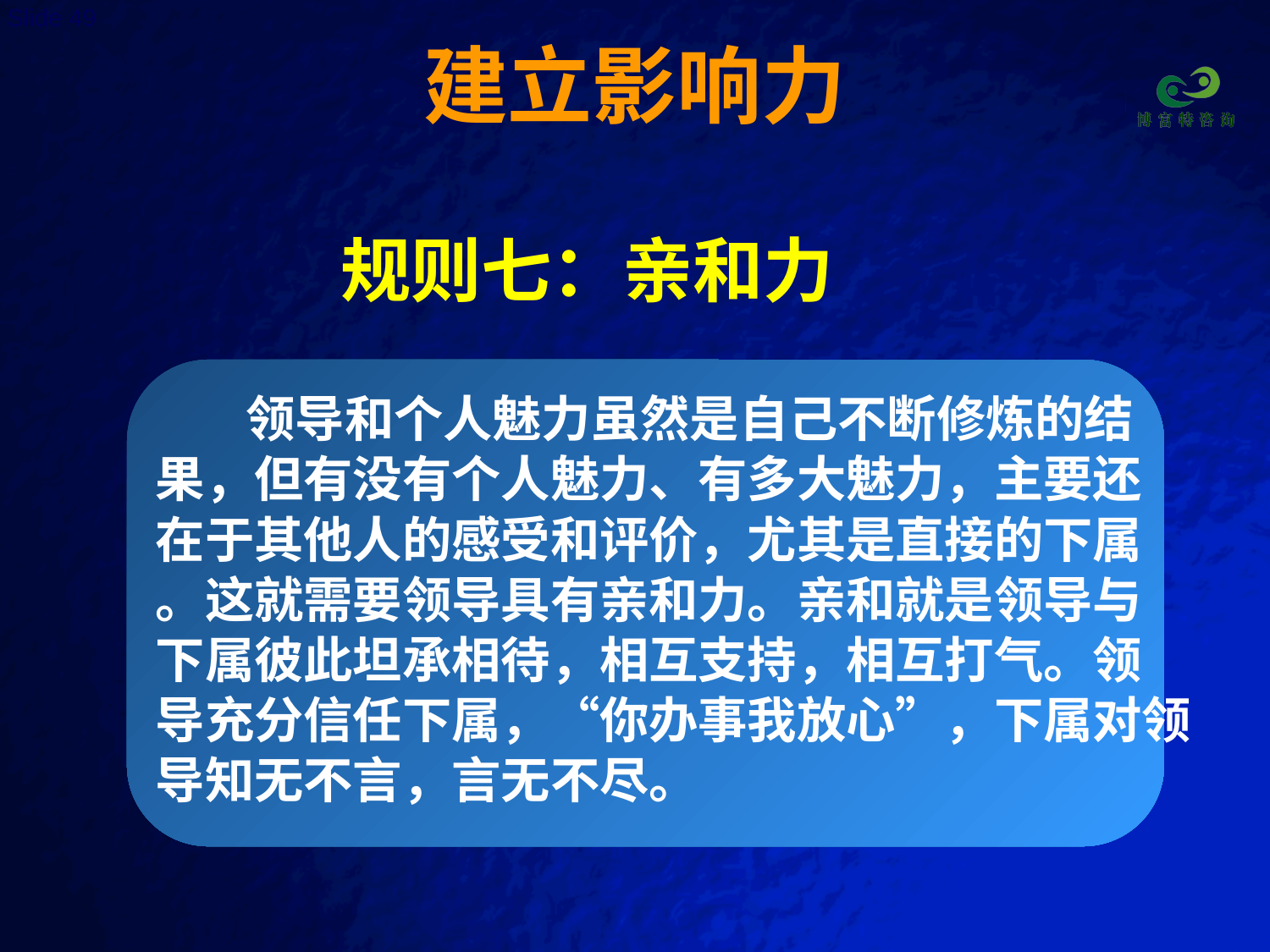

# 建立影响力
规则七：亲和力

       领导和个人魅力虽然是自己不断修炼的结
果，但有没有个人魅力、有多大魅力，主要还
在于其他人的感受和评价，尤其是直接的下属
。这就需要领导具有亲和力。亲和就是领导与
下属彼此坦承相待，相互支持，相互打气。领
导充分信任下属，“你办事我放心”，下属对领
导知无不言，言无不尽。